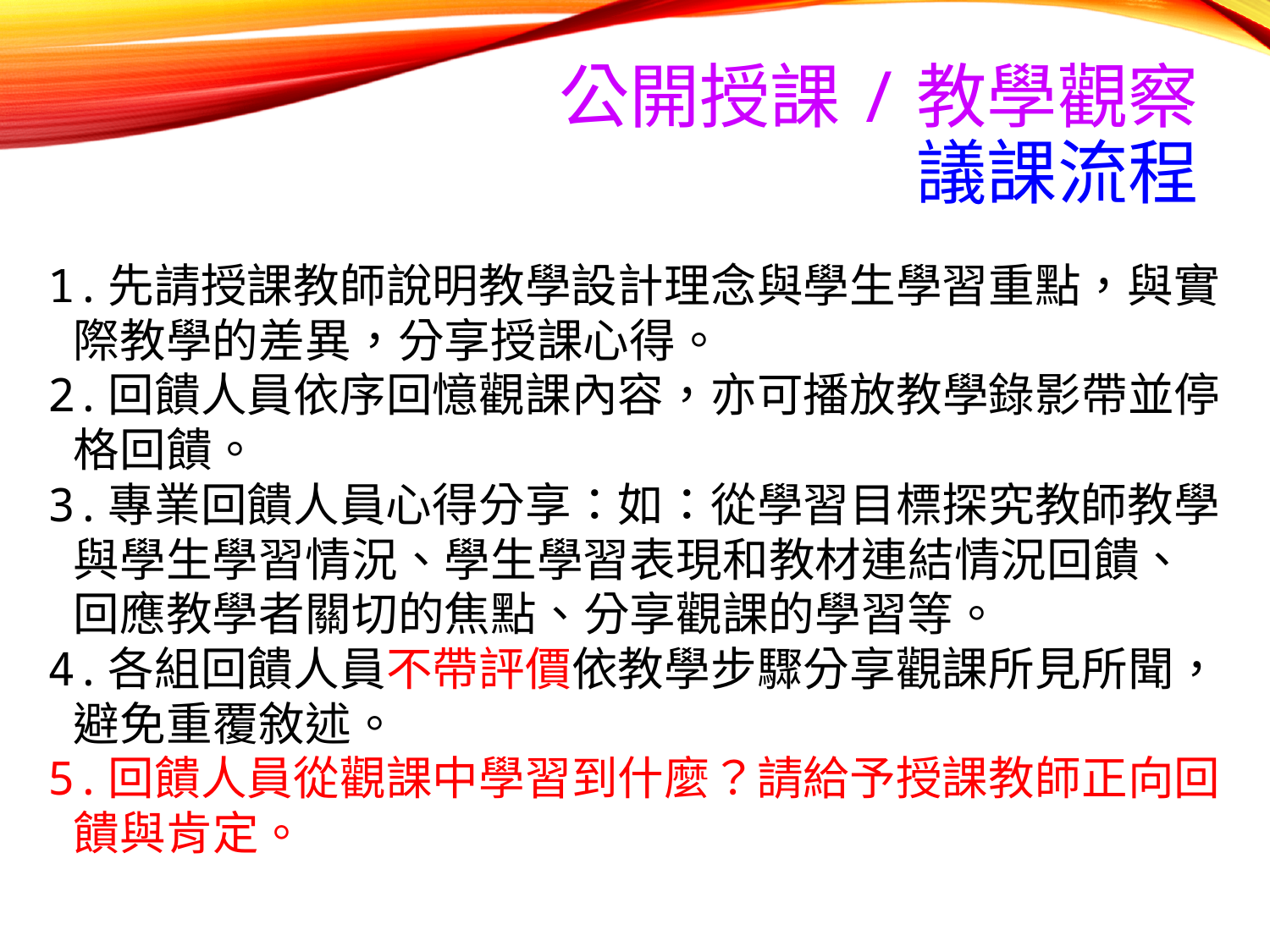

# 公開授課/教學觀察 議課流程
1.先請授課教師說明教學設計理念與學生學習重點，與實
  際教學的差異，分享授課心得。
2.回饋人員依序回憶觀課內容，亦可播放教學錄影帶並停
  格回饋。
3.專業回饋人員心得分享：如：從學習目標探究教師教學
  與學生學習情況、學生學習表現和教材連結情況回饋、
  回應教學者關切的焦點、分享觀課的學習等。
4.各組回饋人員不帶評價依教學步驟分享觀課所見所聞，
  避免重覆敘述。
5.回饋人員從觀課中學習到什麼？請給予授課教師正向回
  饋與肯定。